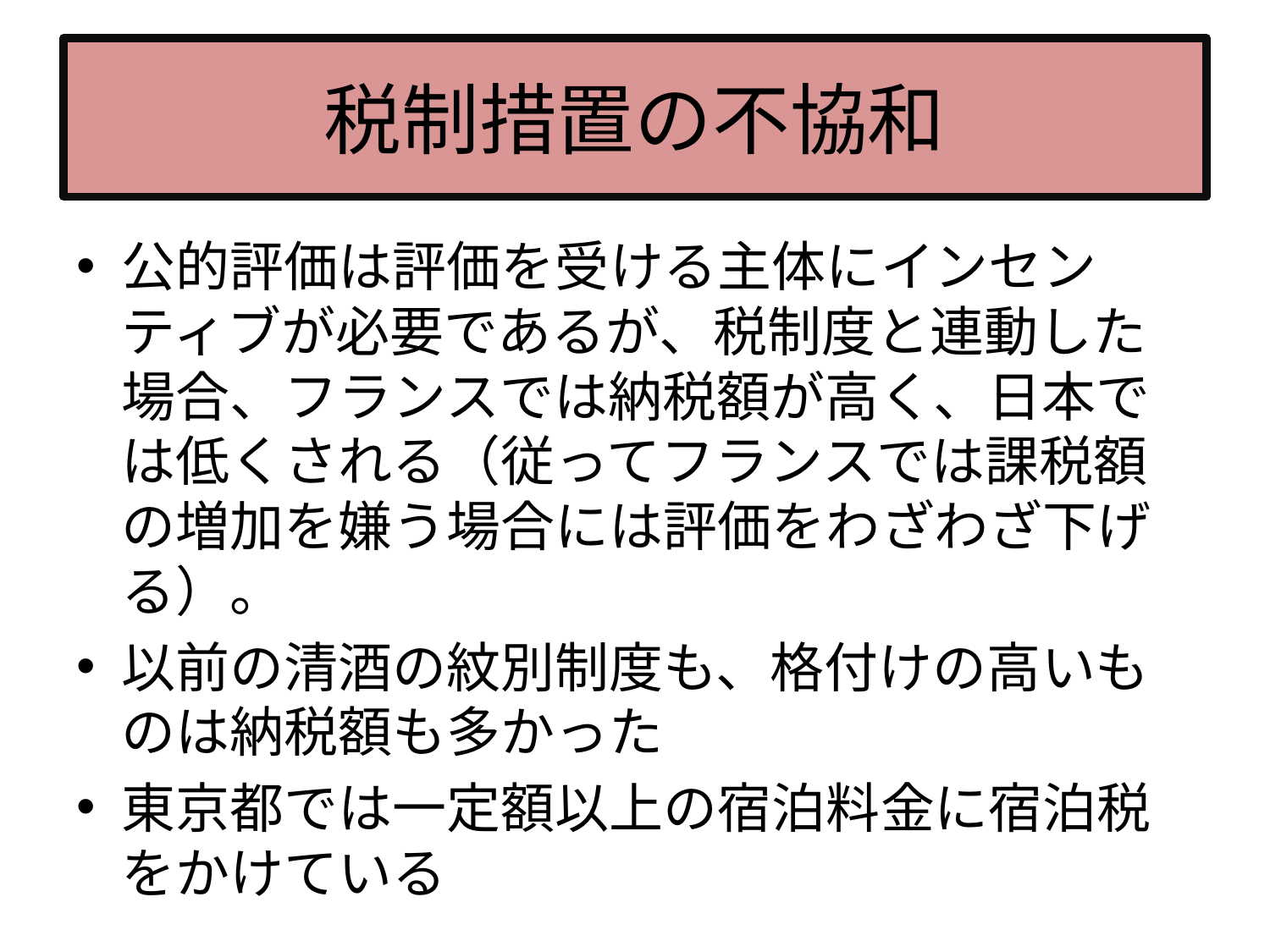

# 税制措置の不協和
公的評価は評価を受ける主体にインセンティブが必要であるが、税制度と連動した場合、フランスでは納税額が高く、日本では低くされる（従ってフランスでは課税額の増加を嫌う場合には評価をわざわざ下げる）。
以前の清酒の紋別制度も、格付けの高いものは納税額も多かった
東京都では一定額以上の宿泊料金に宿泊税をかけている